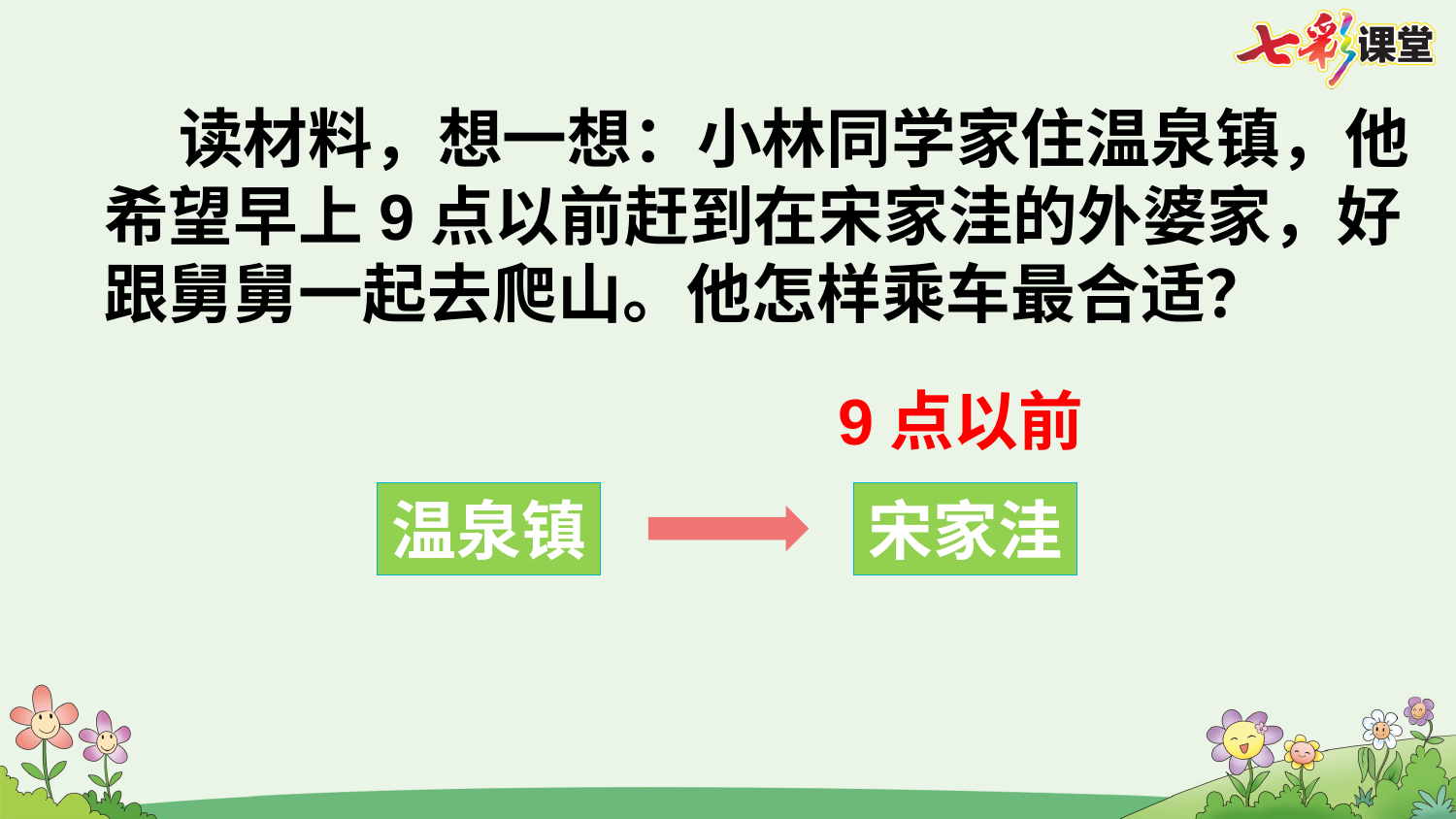

读材料，想一想：小林同学家住温泉镇，他希望早上9点以前赶到在宋家洼的外婆家，好跟舅舅一起去爬山。他怎样乘车最合适？
9点以前
温泉镇
宋家洼